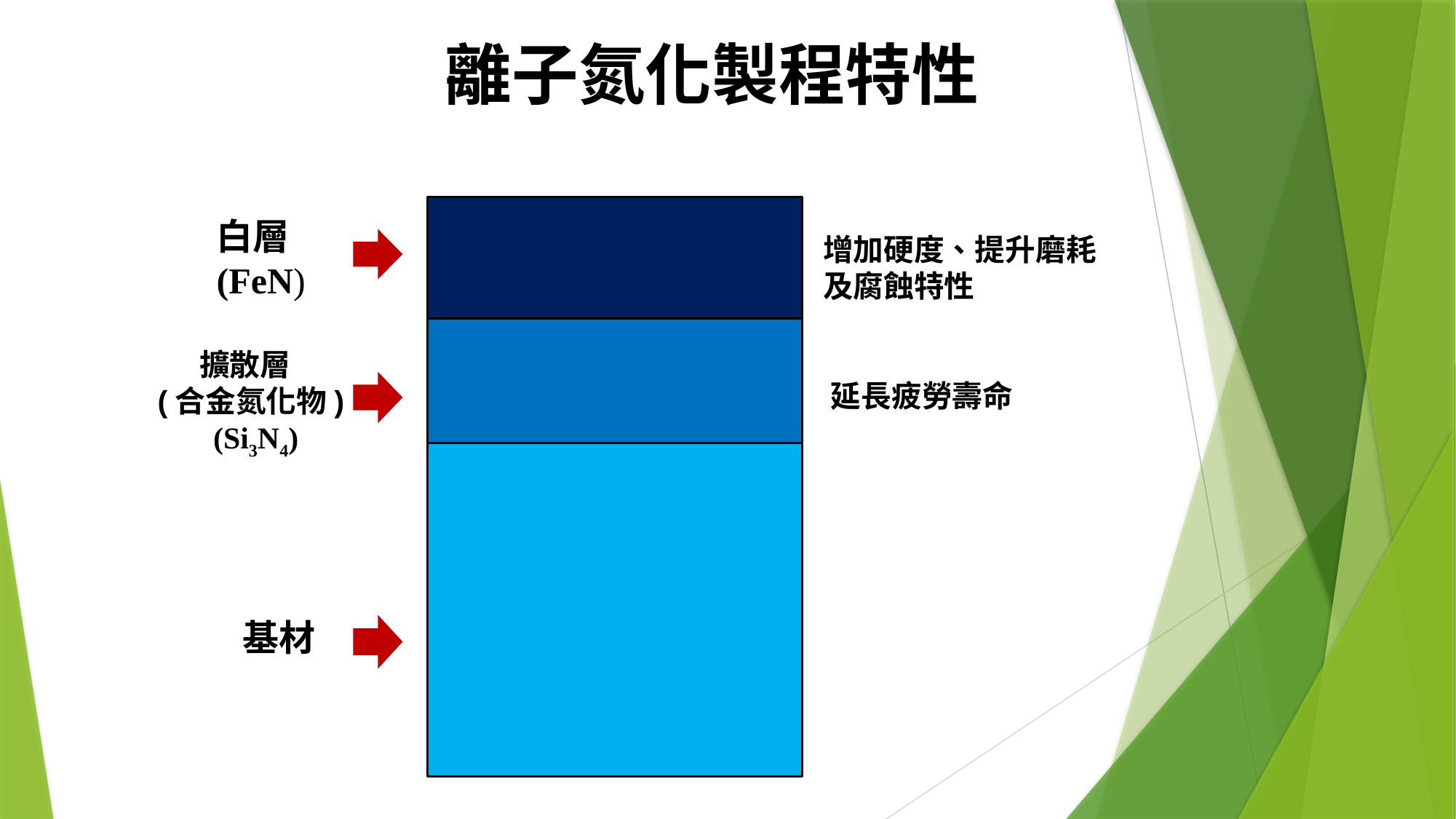

# 離子氮化製程特性

白層    (FeN)
增加硬度、提升磨耗及腐蝕特性

     擴散層
(合金氮化物)
(Si3N4)

延長疲勞壽命
基材